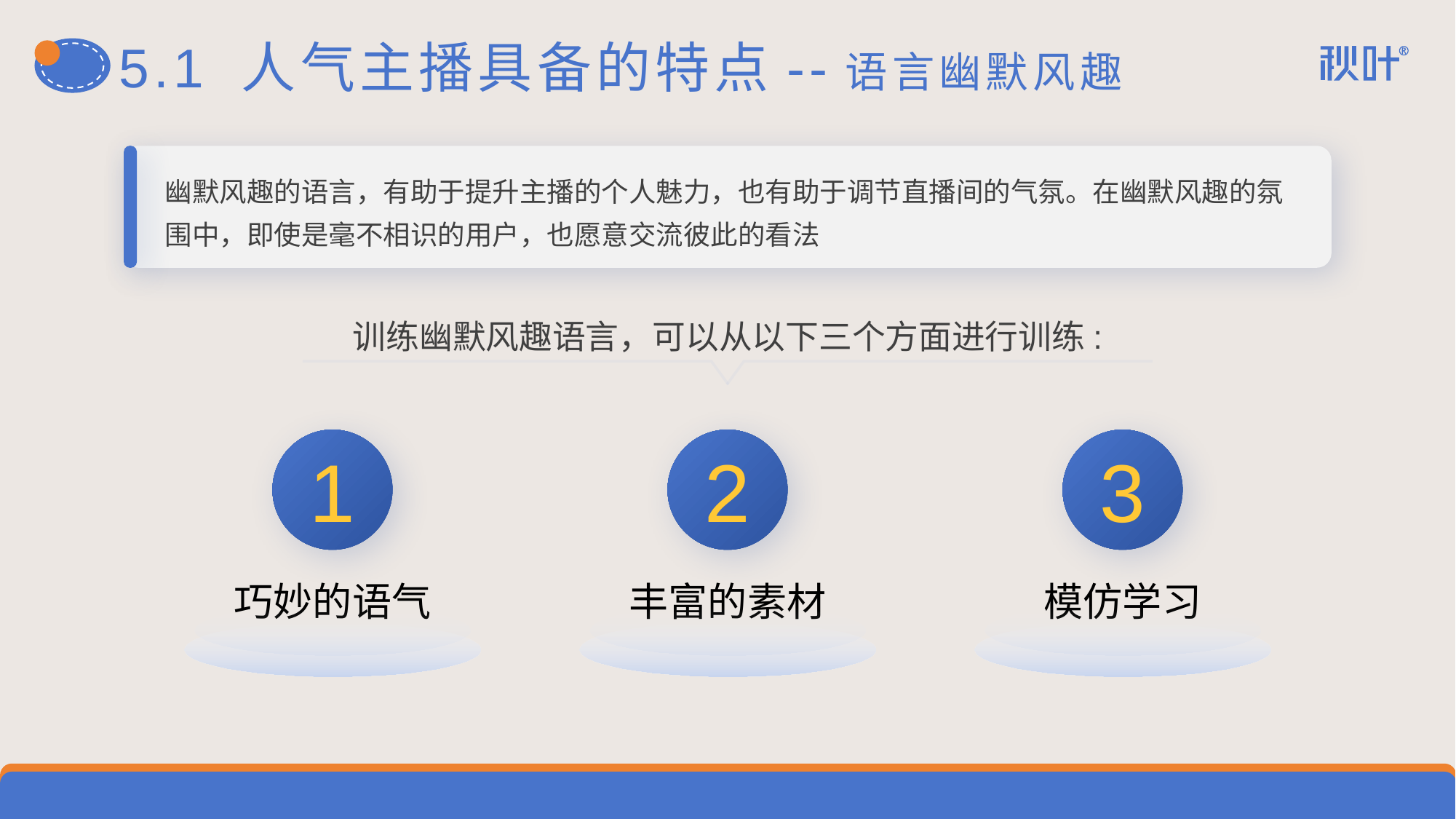

# 5.1 人气主播具备的特点--语言幽默风趣

幽默风趣的语言，有助于提升主播的个人魅力，也有助于调节直播间的气氛。在幽默风趣的氛围中，即使是毫不相识的用户，也愿意交流彼此的看法
训练幽默风趣语言，可以从以下三个方面进行训练:

1
2
3
1
2
3
巧妙的语气
丰富的素材
模仿学习